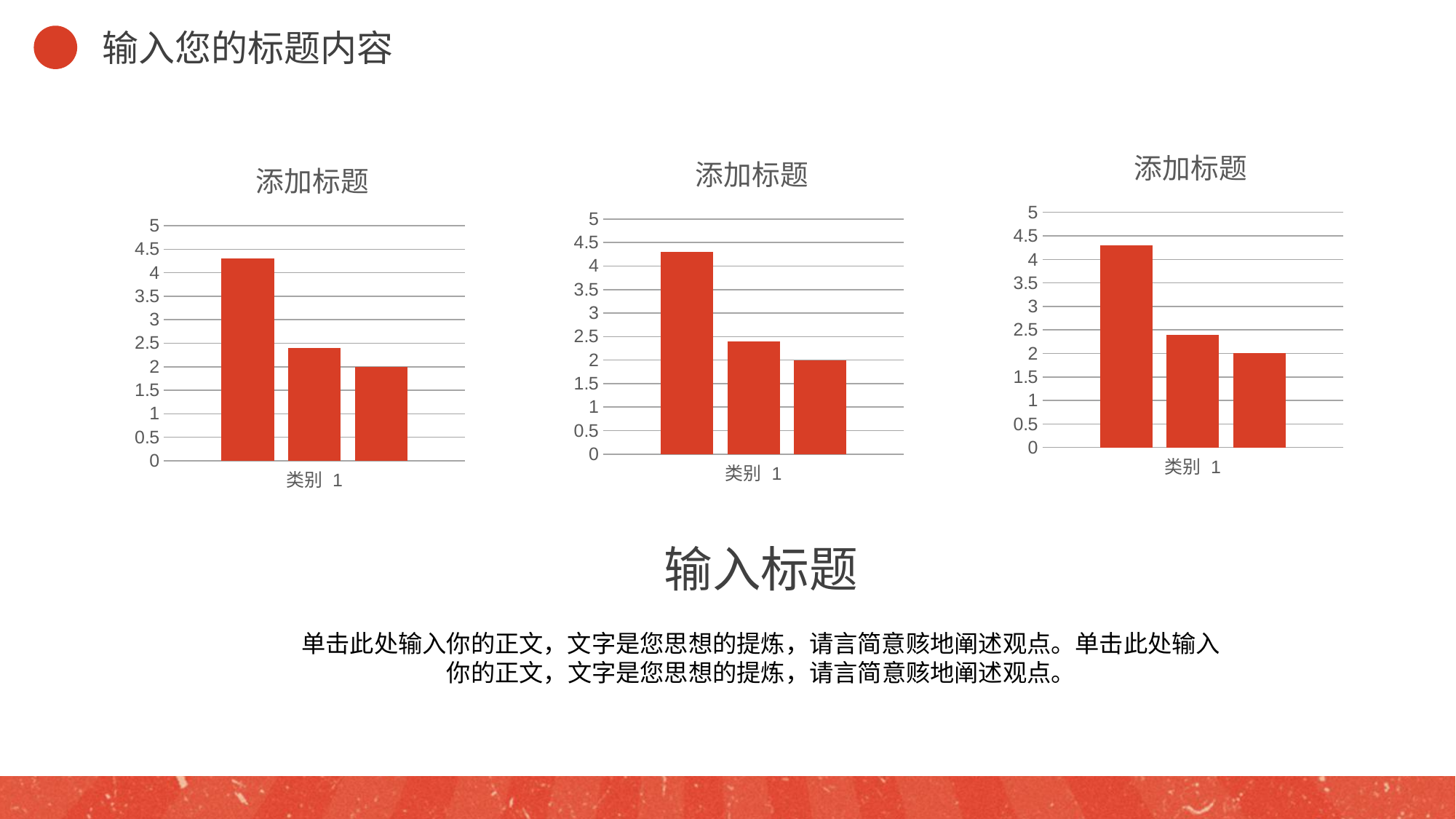

输入您的标题内容

### Chart: 添加标题

| Category | 系列 1 | 系列 2 | 系列 3 |
|---|---|---|---|
| 类别 1 | 4.3 | 2.4 | 2.0 |

### Chart: 添加标题

| Category | 系列 1 | 系列 2 | 系列 3 |
|---|---|---|---|
| 类别 1 | 4.3 | 2.4 | 2.0 |

### Chart: 添加标题

| Category | 系列 1 | 系列 2 | 系列 3 |
|---|---|---|---|
| 类别 1 | 4.3 | 2.4 | 2.0 |
输入标题
单击此处输入你的正文，文字是您思想的提炼，请言简意赅地阐述观点。单击此处输入你的正文，文字是您思想的提炼，请言简意赅地阐述观点。